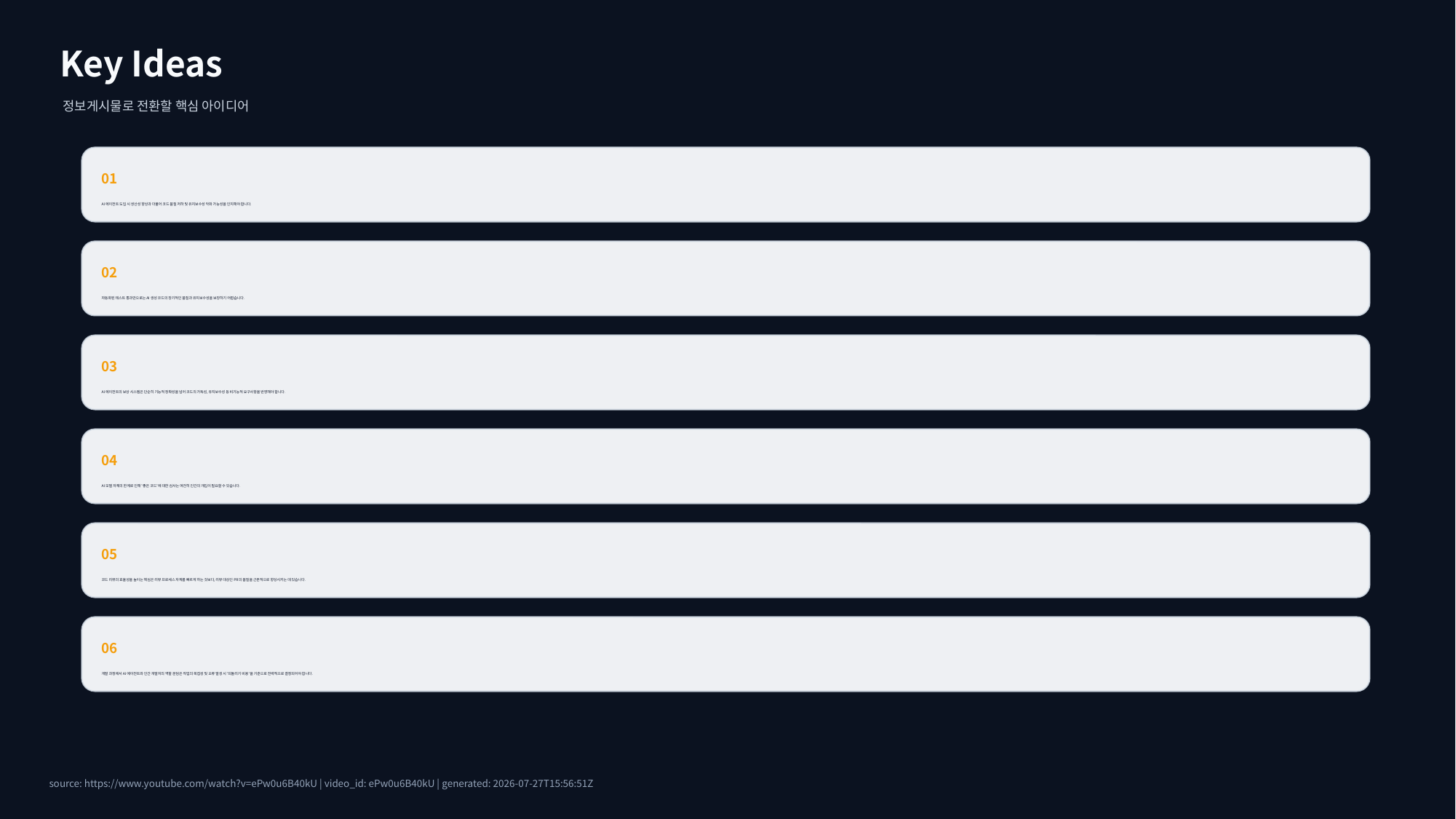

Key Ideas
정보게시물로 전환할 핵심 아이디어

01
AI 에이전트 도입 시 생산성 향상과 더불어 코드 품질 저하 및 유지보수성 악화 가능성을 인지해야 합니다.

02
자동화된 테스트 통과만으로는 AI 생성 코드의 장기적인 품질과 유지보수성을 보장하기 어렵습니다.

03
AI 에이전트의 보상 시스템은 단순히 기능적 정확성을 넘어 코드의 가독성, 유지보수성 등 비기능적 요구사항을 반영해야 합니다.

04
AI 모델 자체의 한계로 인해 '좋은 코드'에 대한 심사는 여전히 인간의 개입이 필요할 수 있습니다.

05
코드 리뷰의 효율성을 높이는 핵심은 리뷰 프로세스 자체를 빠르게 하는 것보다, 리뷰 대상인 PR의 품질을 근본적으로 향상시키는 데 있습니다.

06
개발 과정에서 AI 에이전트와 인간 개발자의 역할 분담은 작업의 복잡성 및 오류 발생 시 '되돌리기 비용'을 기준으로 전략적으로 결정되어야 합니다.
source: https://www.youtube.com/watch?v=ePw0u6B40kU | video_id: ePw0u6B40kU | generated: 2026-07-27T15:56:51Z